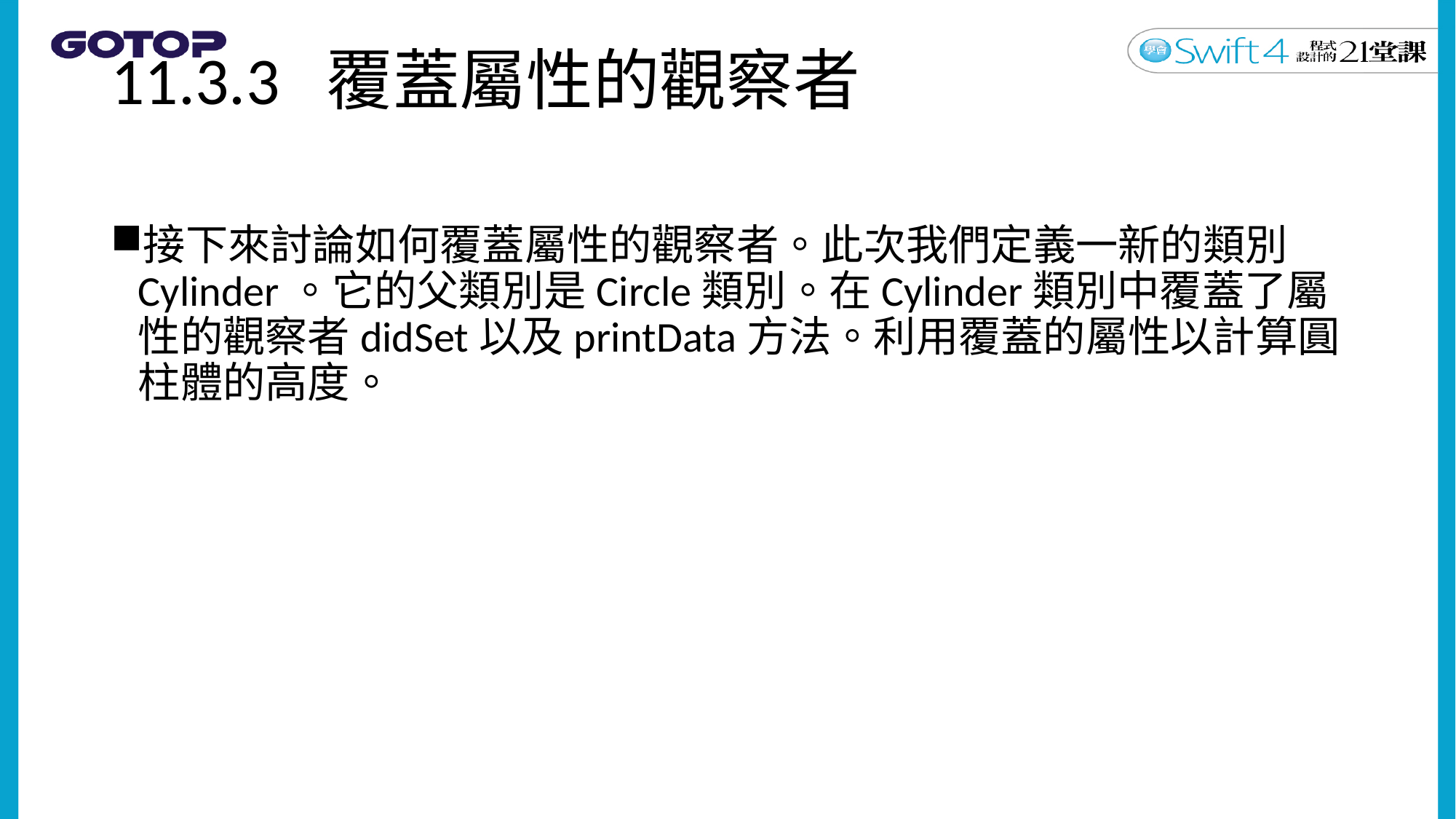

# 11.3.3  覆蓋屬性的觀察者
接下來討論如何覆蓋屬性的觀察者。此次我們定義一新的類別Cylinder。它的父類別是Circle類別。在Cylinder類別中覆蓋了屬性的觀察者didSet以及printData方法。利用覆蓋的屬性以計算圓柱體的高度。